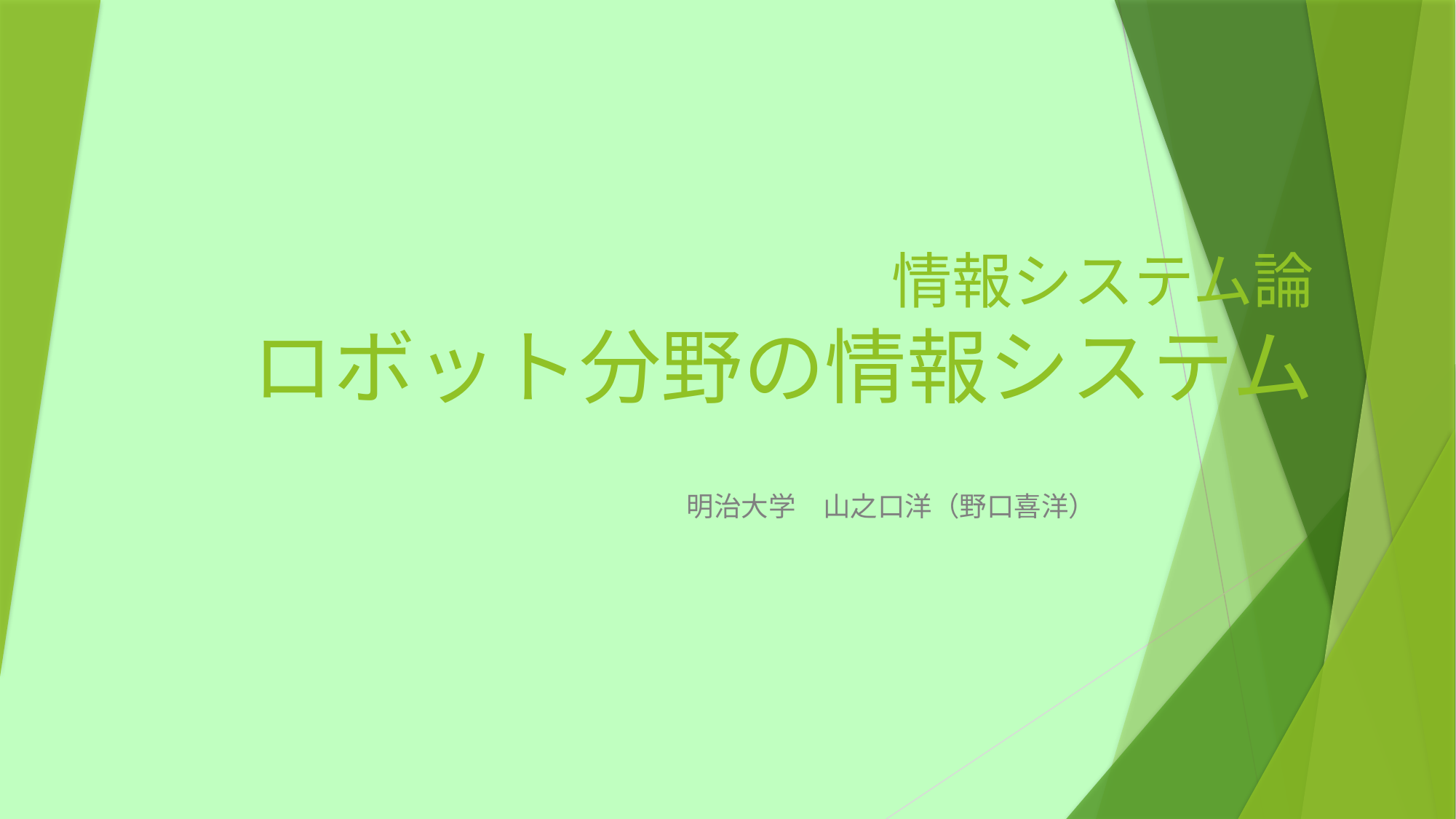

# 情報システム論 ロボット分野の情報システム
明治大学　山之口洋（野口喜洋）